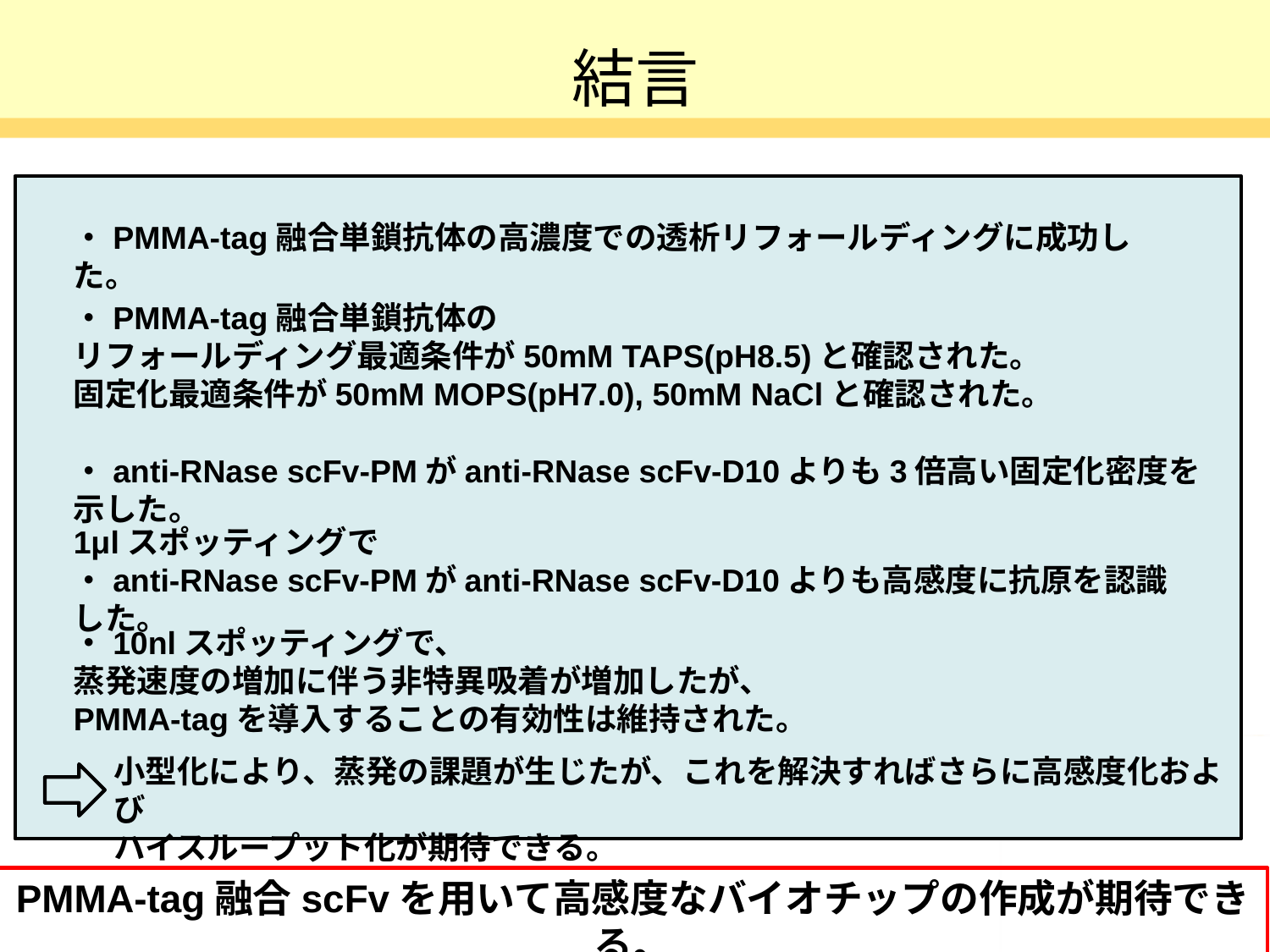

# 結言

・PMMA-tag融合単鎖抗体の高濃度での透析リフォールディングに成功した。
・PMMA-tag融合単鎖抗体の
リフォールディング最適条件が50mM TAPS(pH8.5)と確認された。
固定化最適条件が50mM MOPS(pH7.0), 50mM NaClと確認された。
・anti-RNase scFv-PMがanti-RNase scFv-D10よりも3倍高い固定化密度を示した。
1μlスポッティングで
・anti-RNase scFv-PMがanti-RNase scFv-D10よりも高感度に抗原を認識した。
・10nlスポッティングで、
蒸発速度の増加に伴う非特異吸着が増加したが、
PMMA-tagを導入することの有効性は維持された。
小型化により、蒸発の課題が生じたが、これを解決すればさらに高感度化および
ハイスループット化が期待できる。

PMMA-tag融合scFvを用いて高感度なバイオチップの作成が期待できる。